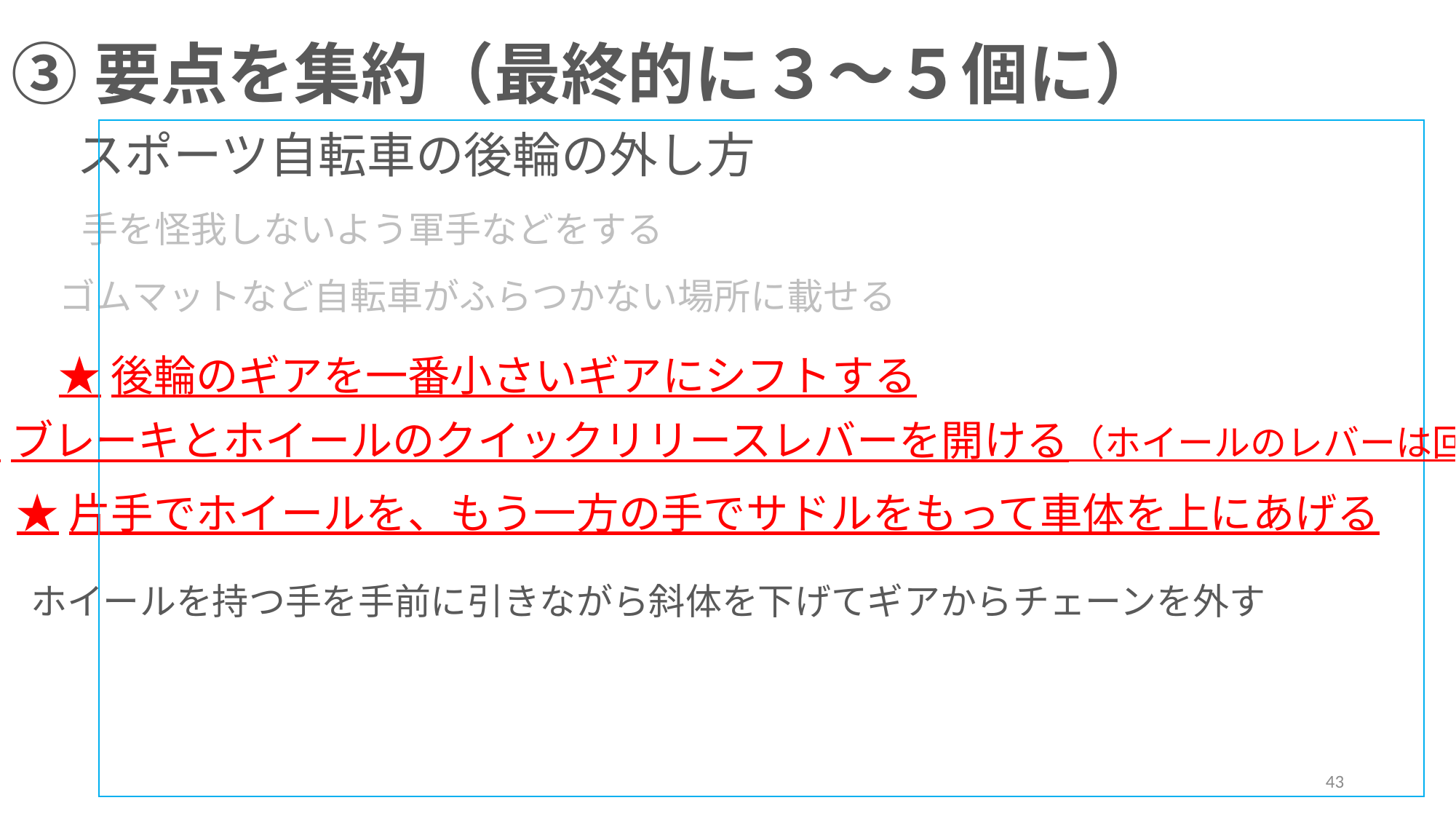

③要点を集約（最終的に３～５個に）
スポーツ自転車の後輪の外し方

手を怪我しないよう軍手などをする
ゴムマットなど自転車がふらつかない場所に載せる
★後輪のギアを一番小さいギアにシフトする
★ブレーキとホイールのクイックリリースレバーを開ける（ホイールのレバーは回さない）
★片手でホイールを、もう一方の手でサドルをもって車体を上にあげる
ホイールを持つ手を手前に引きながら斜体を下げてギアからチェーンを外す
43